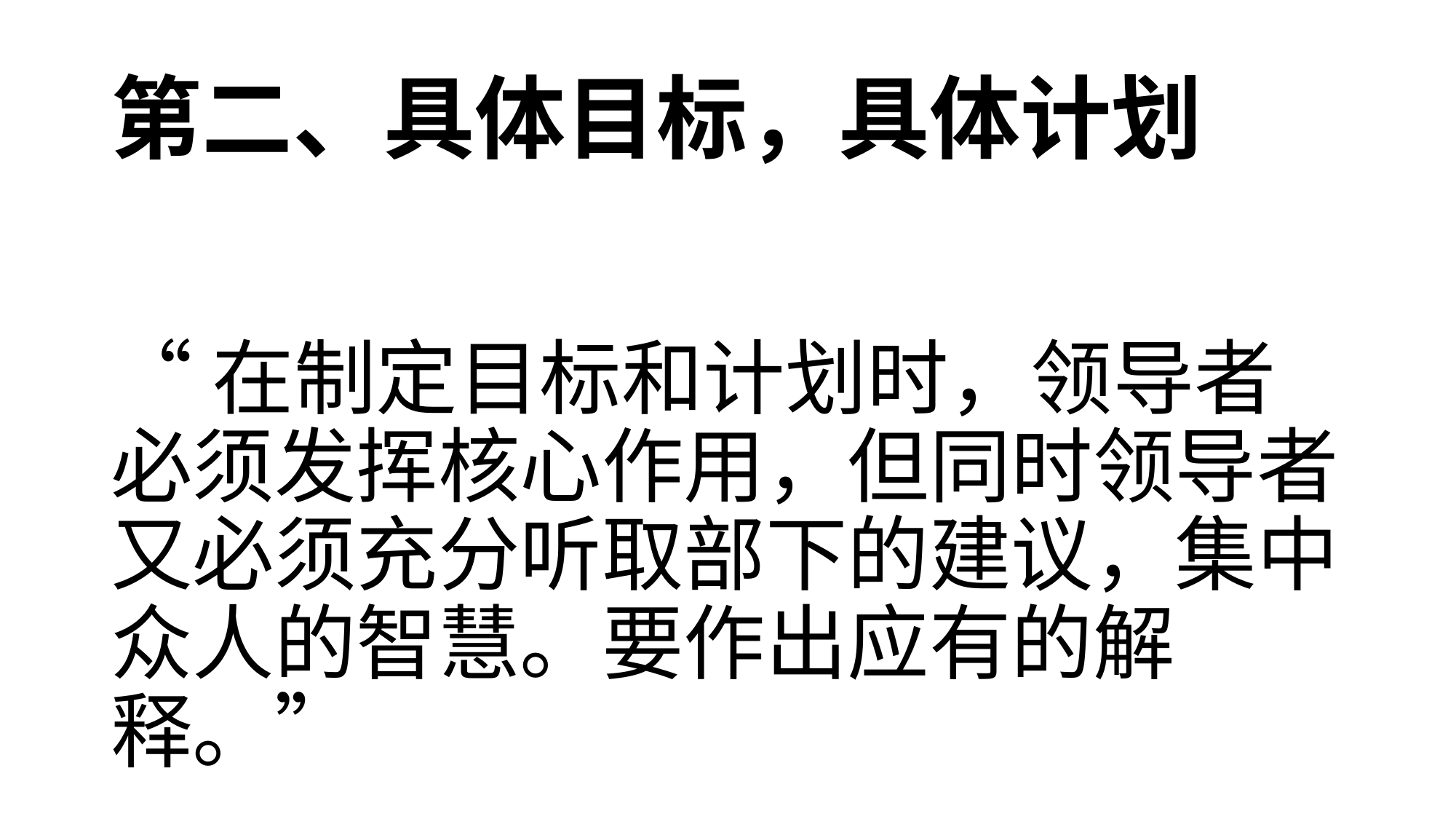

# 第二、具体目标，具体计划

“在制定目标和计划时，领导者必须发挥核心作用，但同时领导者又必须充分听取部下的建议，集中众人的智慧。要作出应有的解释。”